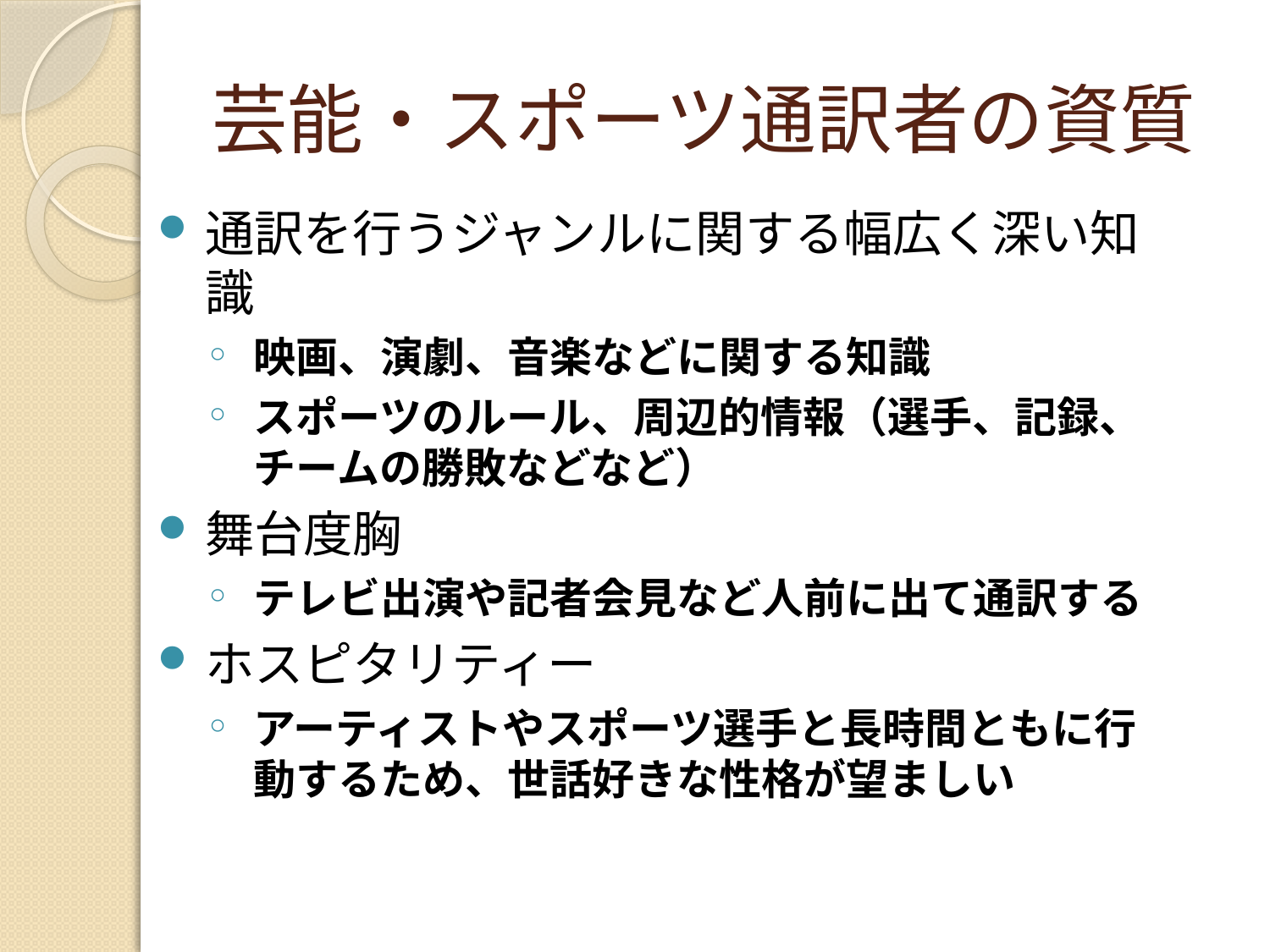

# 芸能・スポーツ通訳者の資質
通訳を行うジャンルに関する幅広く深い知識
映画、演劇、音楽などに関する知識
スポーツのルール、周辺的情報（選手、記録、チームの勝敗などなど）
舞台度胸
テレビ出演や記者会見など人前に出て通訳する
ホスピタリティー
アーティストやスポーツ選手と長時間ともに行動するため、世話好きな性格が望ましい